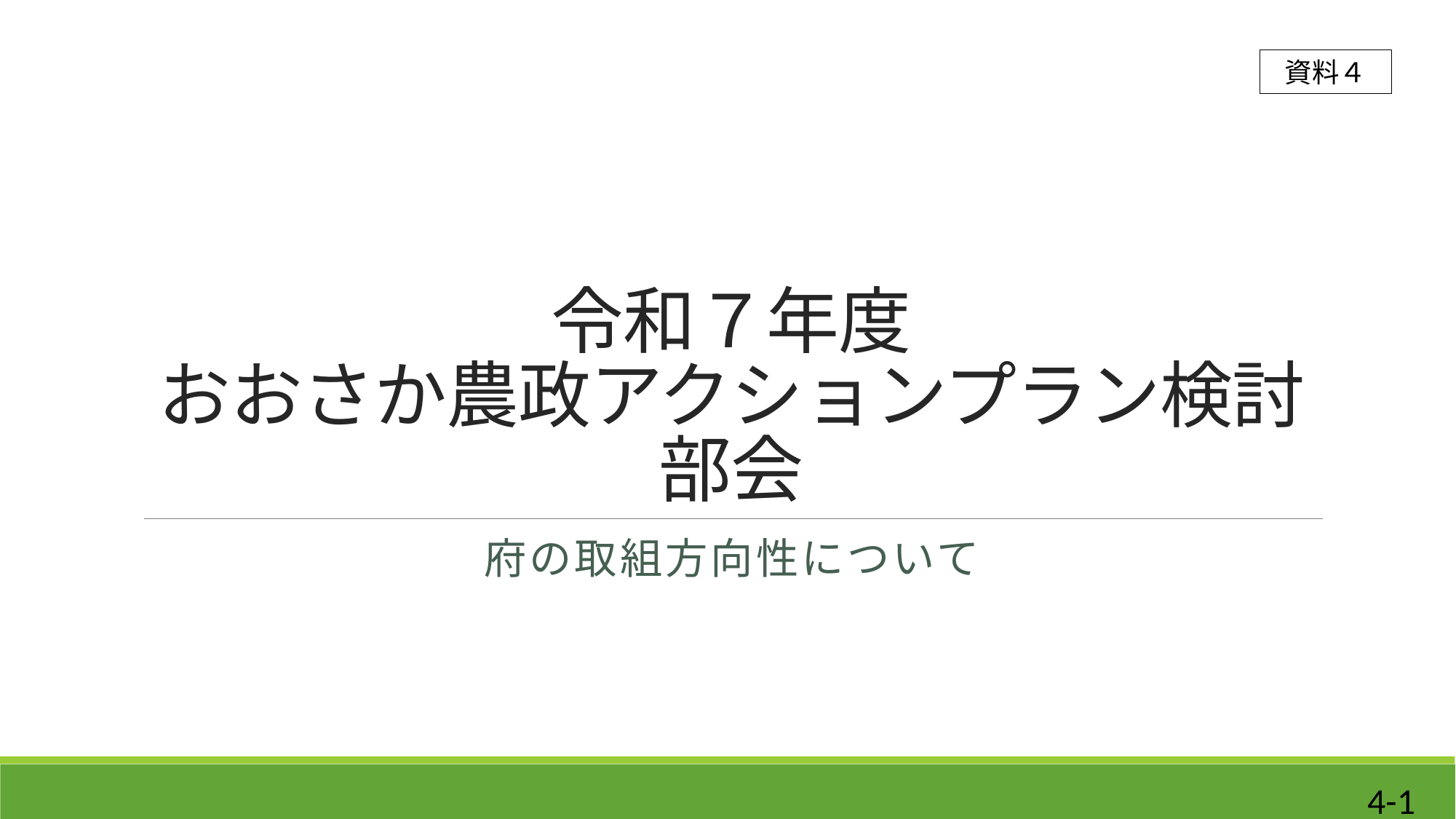

資料４
# 令和７年度 おおさか農政アクションプラン検討部会
府の取組方向性について
4-1